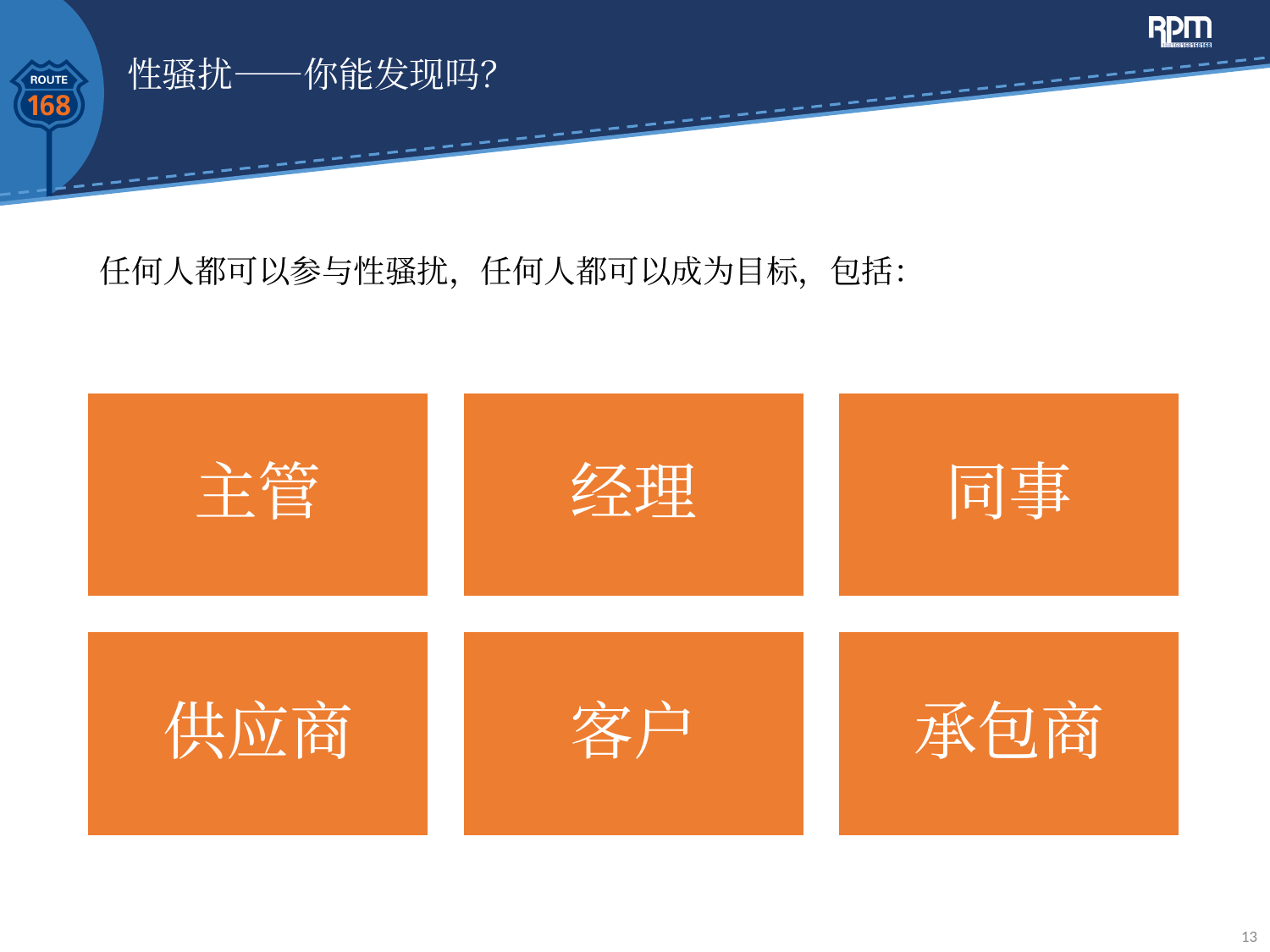

# 性骚扰——你能发现吗？
任何人都可以参与性骚扰，任何人都可以成为目标，包括：
主管
经理
同事
供应商
客户
承包商
13